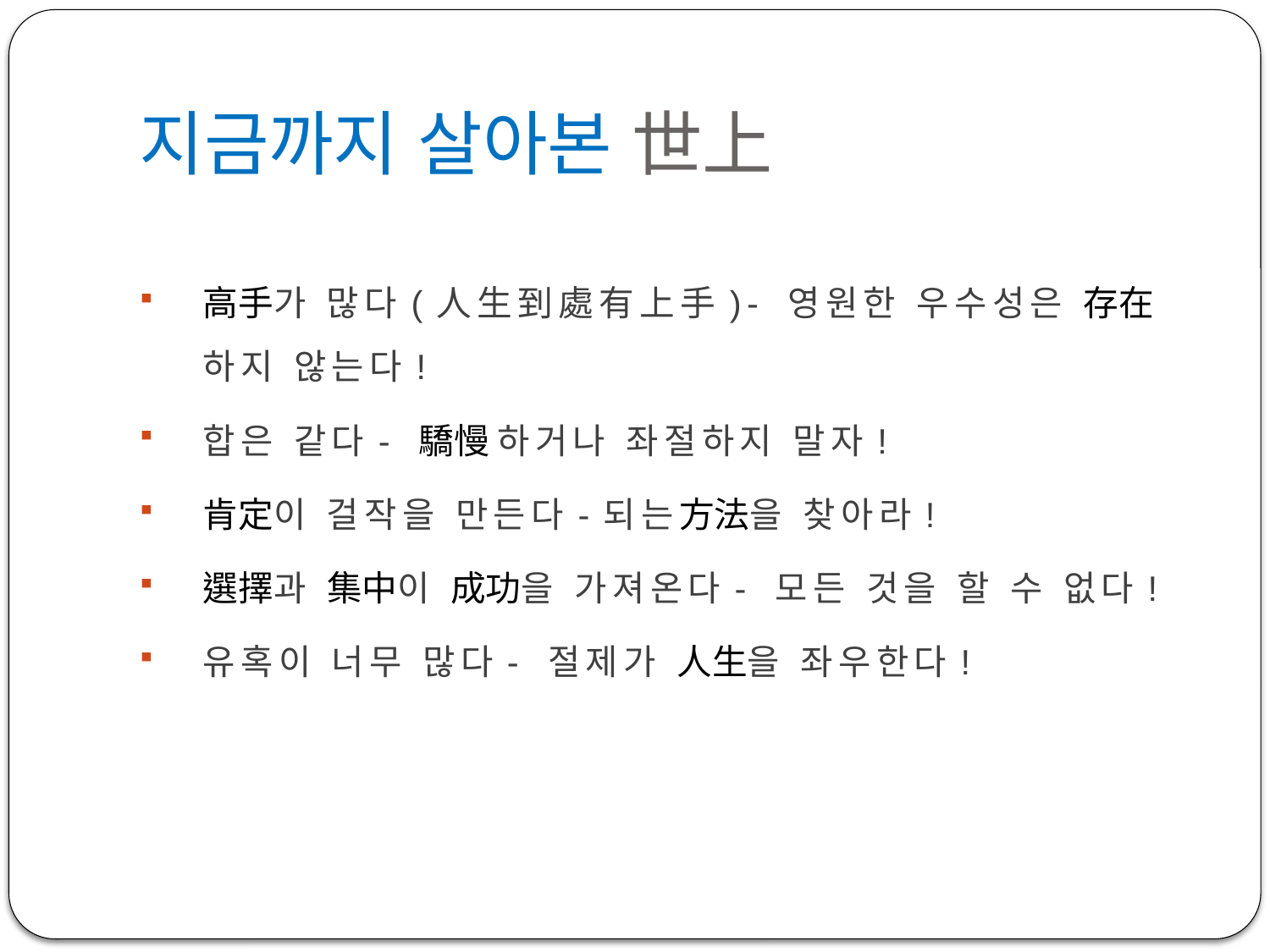

# 지금까지 살아본 世上

高手가 많다(人生到處有上手)- 영원한 우수성은 存在 하지 않는다!
합은 같다- 驕慢 하거나 좌절하지 말자!
肯定이 걸작을 만든다-되는方法을 찾아라!
選擇과 集中이 成功을 가져온다- 모든 것을 할 수 없다!
유혹이 너무 많다- 절제가 人生을 좌우한다!